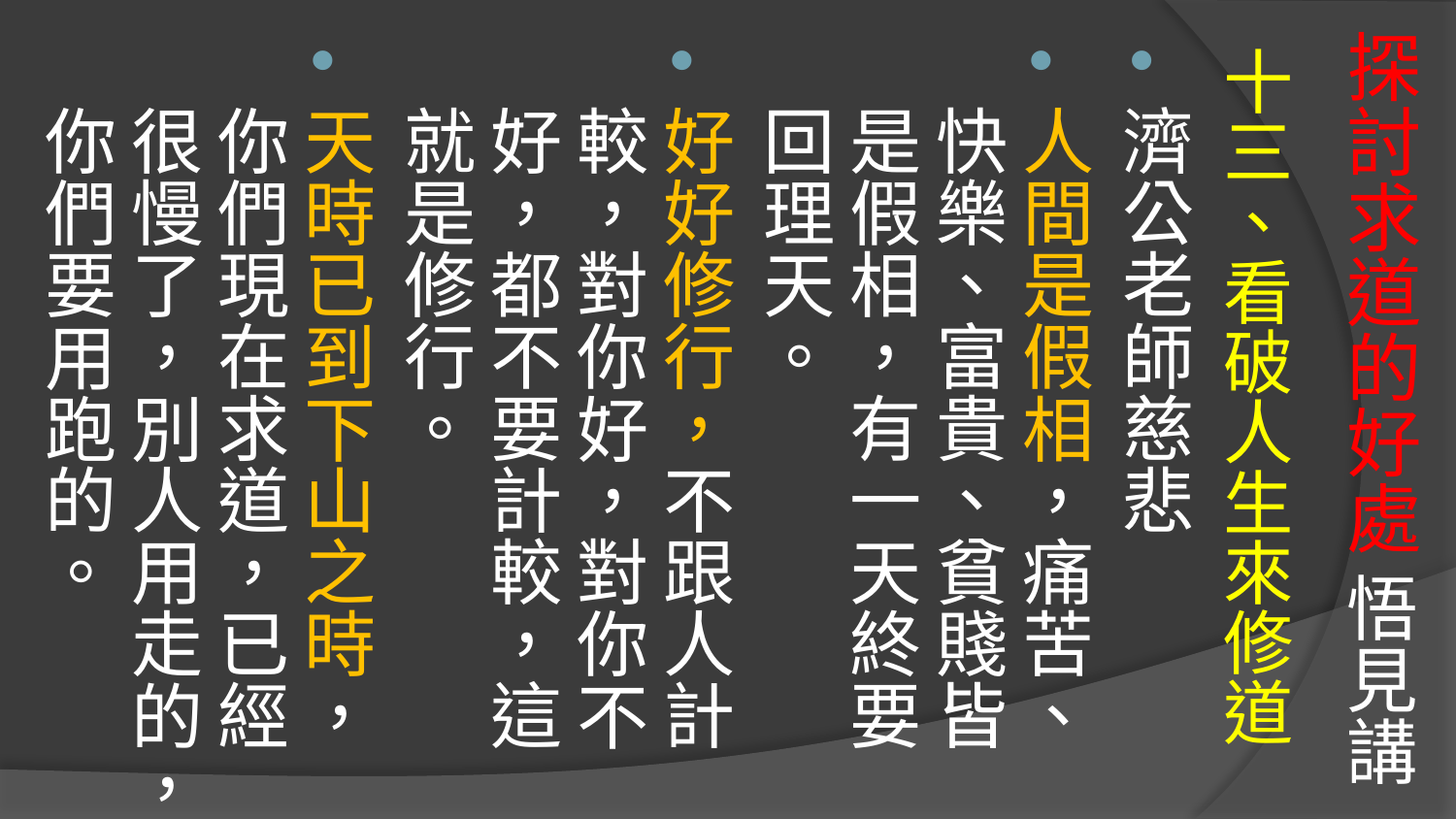

# 探討求道的好處 悟見講
十三、看破人生來修道
濟公老師慈悲
人間是假相，痛苦、快樂、富貴、貧賤皆是假相，有一天終要回理天。
好好修行，不跟人計較，對你好，對你不好，都不要計較，這就是修行。
天時已到下山之時，你們現在求道，已經很慢了，別人用走的，你們要用跑的。